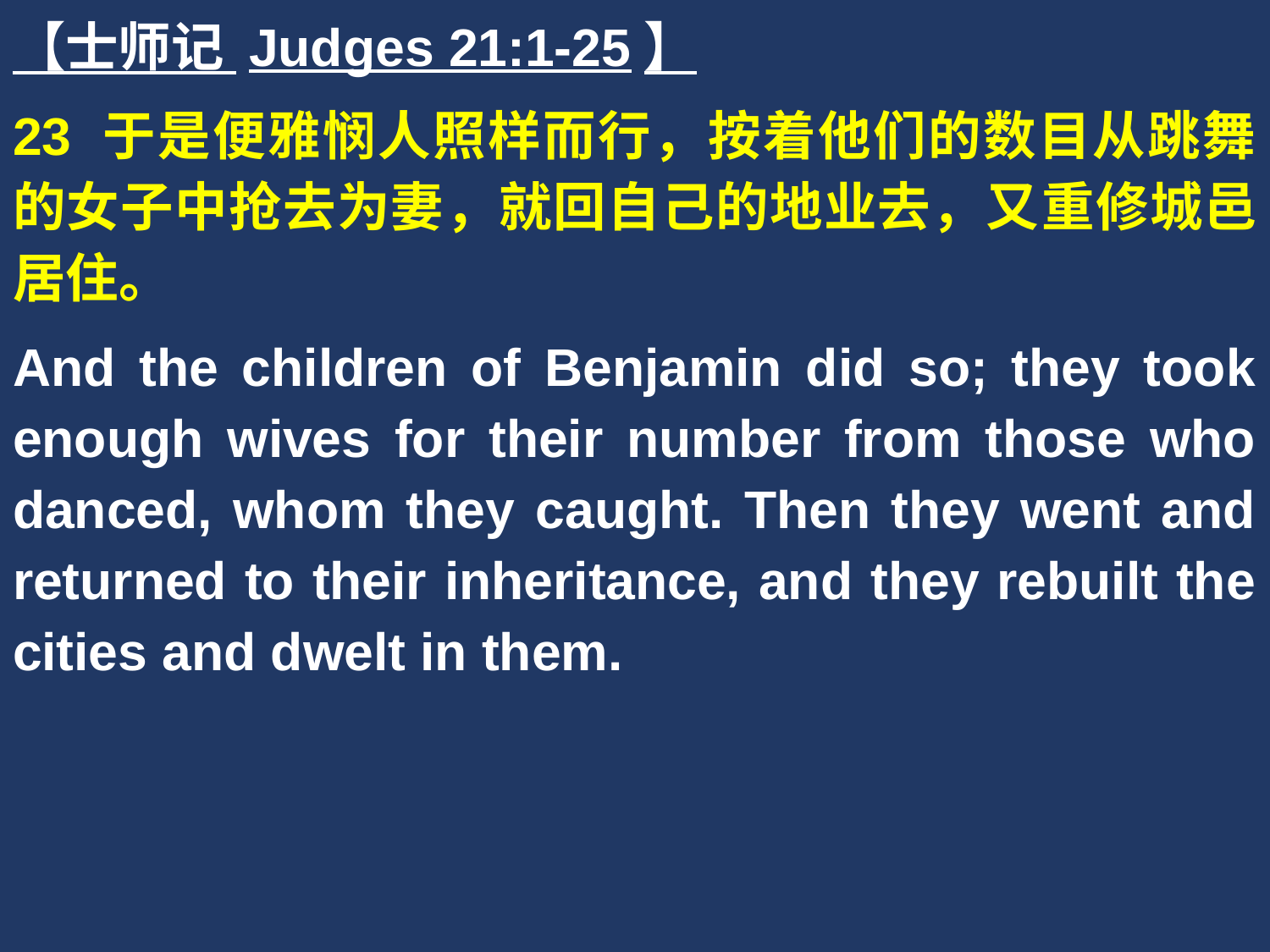

【士师记 Judges 21:1-25】
23 于是便雅悯人照样而行，按着他们的数目从跳舞的女子中抢去为妻，就回自己的地业去，又重修城邑居住。
And the children of Benjamin did so; they took enough wives for their number from those who danced, whom they caught. Then they went and returned to their inheritance, and they rebuilt the cities and dwelt in them.